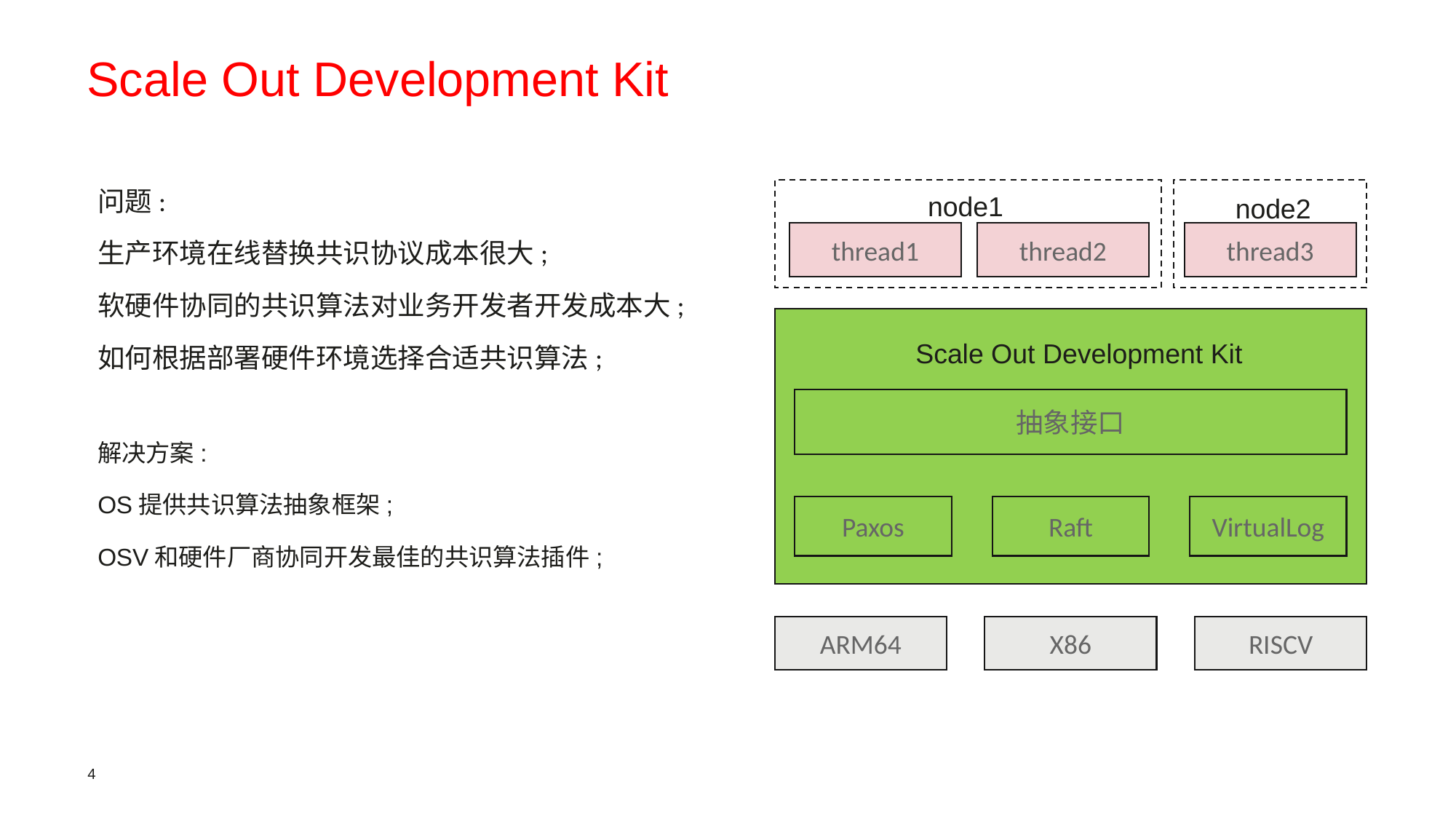

Scale Out Development Kit
问题:
生产环境在线替换共识协议成本很大;
软硬件协同的共识算法对业务开发者开发成本大;
如何根据部署硬件环境选择合适共识算法;
node1
node2

thread1
thread2
thread3

Scale Out Development Kit
抽象接口
解决方案:
OS提供共识算法抽象框架;
OSV和硬件厂商协同开发最佳的共识算法插件;
Paxos
Raft
VirtualLog
ARM64
X86
RISCV